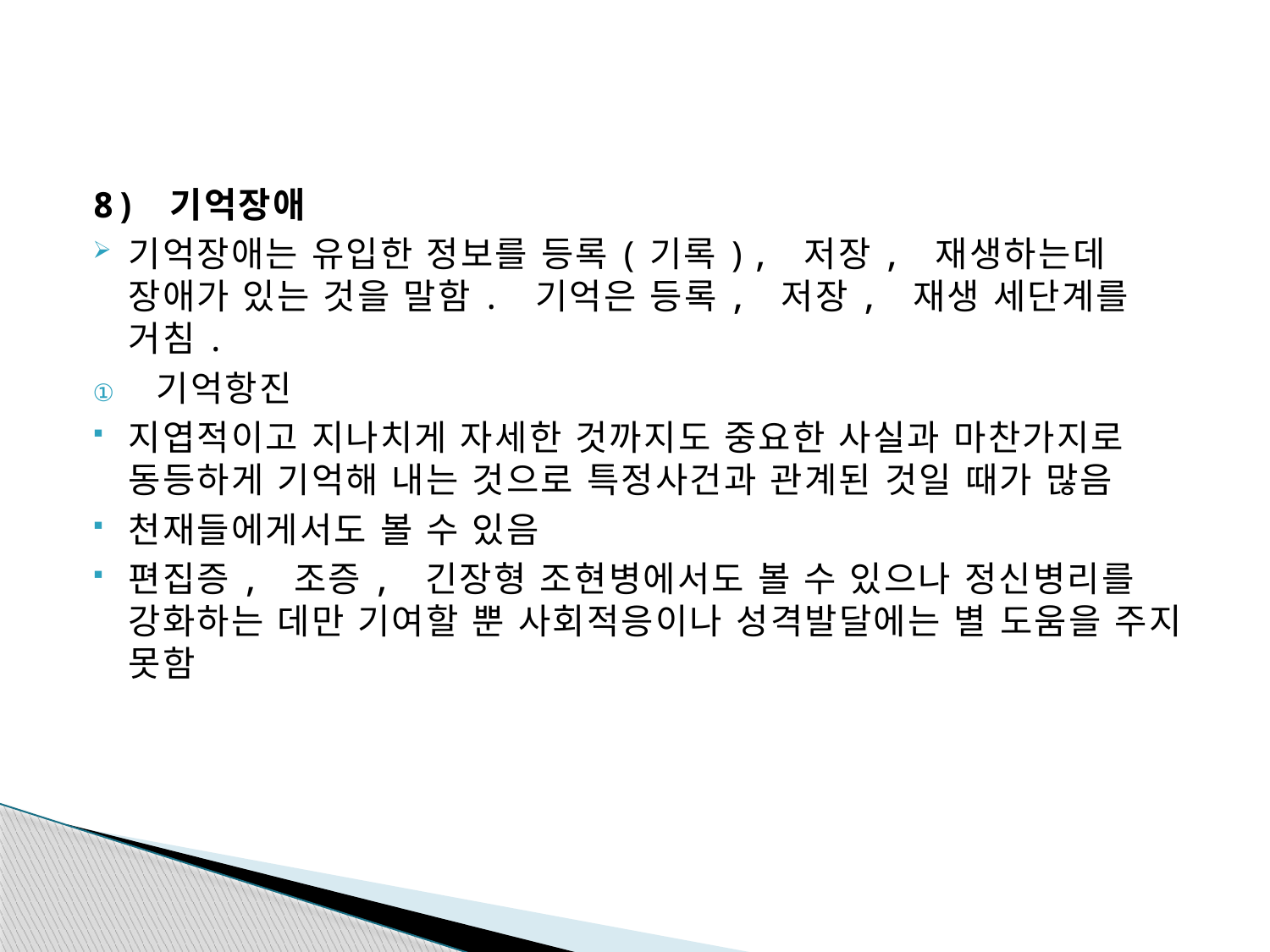

#
8) 기억장애
기억장애는 유입한 정보를 등록(기록), 저장, 재생하는데 장애가 있는 것을 말함. 기억은 등록, 저장, 재생 세단계를 거침.
기억항진
지엽적이고 지나치게 자세한 것까지도 중요한 사실과 마찬가지로 동등하게 기억해 내는 것으로 특정사건과 관계된 것일 때가 많음
천재들에게서도 볼 수 있음
편집증, 조증, 긴장형 조현병에서도 볼 수 있으나 정신병리를 강화하는 데만 기여할 뿐 사회적응이나 성격발달에는 별 도움을 주지 못함